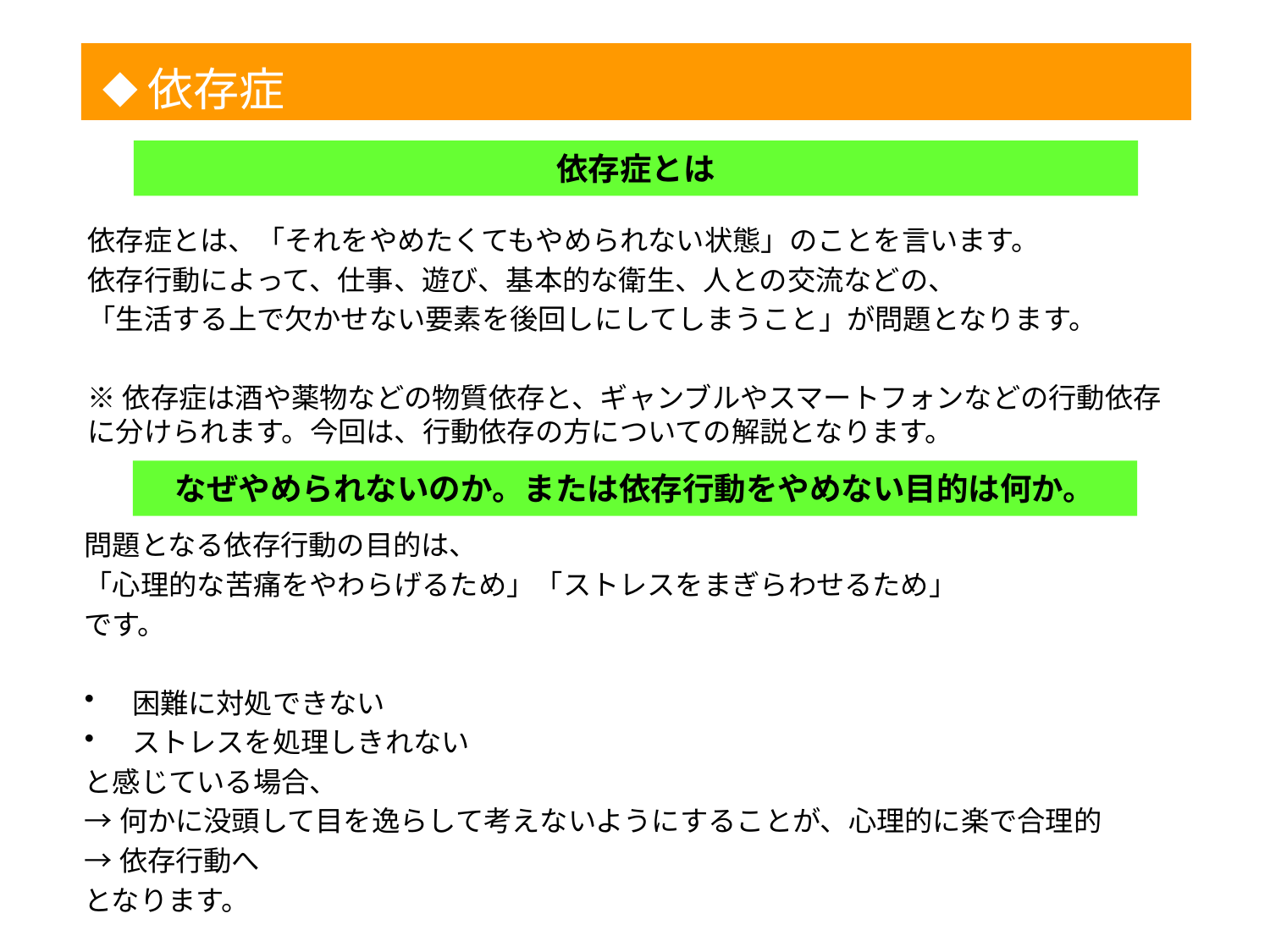

◆
依存症
1

依存症とは
依存症とは、「それをやめたくてもやめられない状態」のことを言います。
依存行動によって、仕事、遊び、基本的な衛生、人との交流などの、
「生活する上で欠かせない要素を後回しにしてしまうこと」が問題となります。

※依存症は酒や薬物などの物質依存と、ギャンブルやスマートフォンなどの行動依存に分けられます。今回は、行動依存の方についての解説となります。

なぜやめられないのか。または依存行動をやめない目的は何か。
問題となる依存行動の目的は、
「心理的な苦痛をやわらげるため」「ストレスをまぎらわせるため」
です。

困難に対処できない
ストレスを処理しきれない
と感じている場合、
→何かに没頭して目を逸らして考えないようにすることが、心理的に楽で合理的
→依存行動へ
となります。